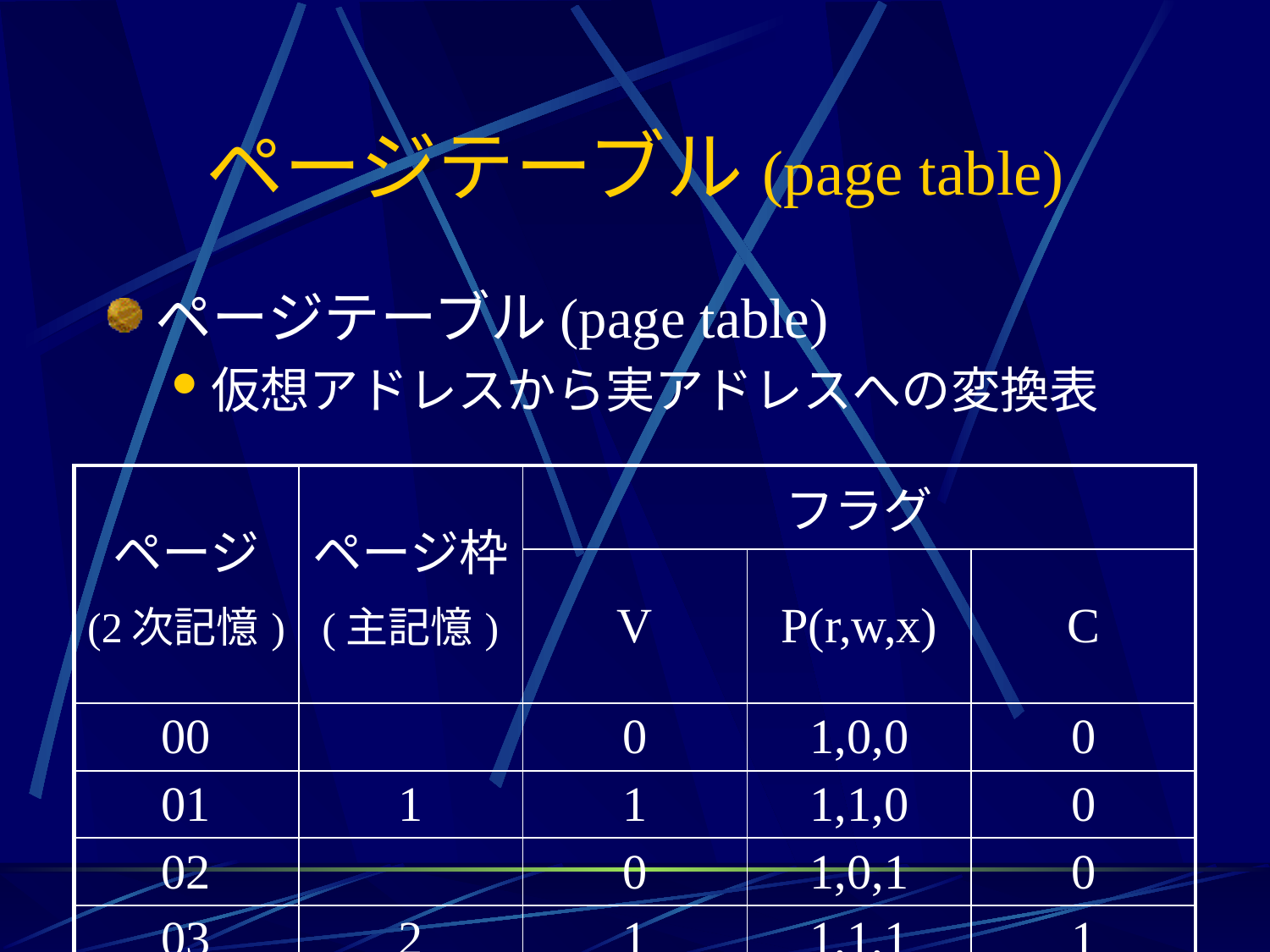

# ページテーブル(page table)
ページテーブル(page table)
仮想アドレスから実アドレスへの変換表
| ページ (2次記憶) | ページ枠 (主記憶) | フラグ |  |  |
| --- | --- | --- | --- | --- |
|  |  | V | P(r,w,x) | C |
| 00 |  | 0 | 1,0,0 | 0 |
| 01 | 1 | 1 | 1,1,0 | 0 |
| 02 |  | 0 | 1,0,1 | 0 |
| 03 | 2 | 1 | 1,1,1 | 1 |